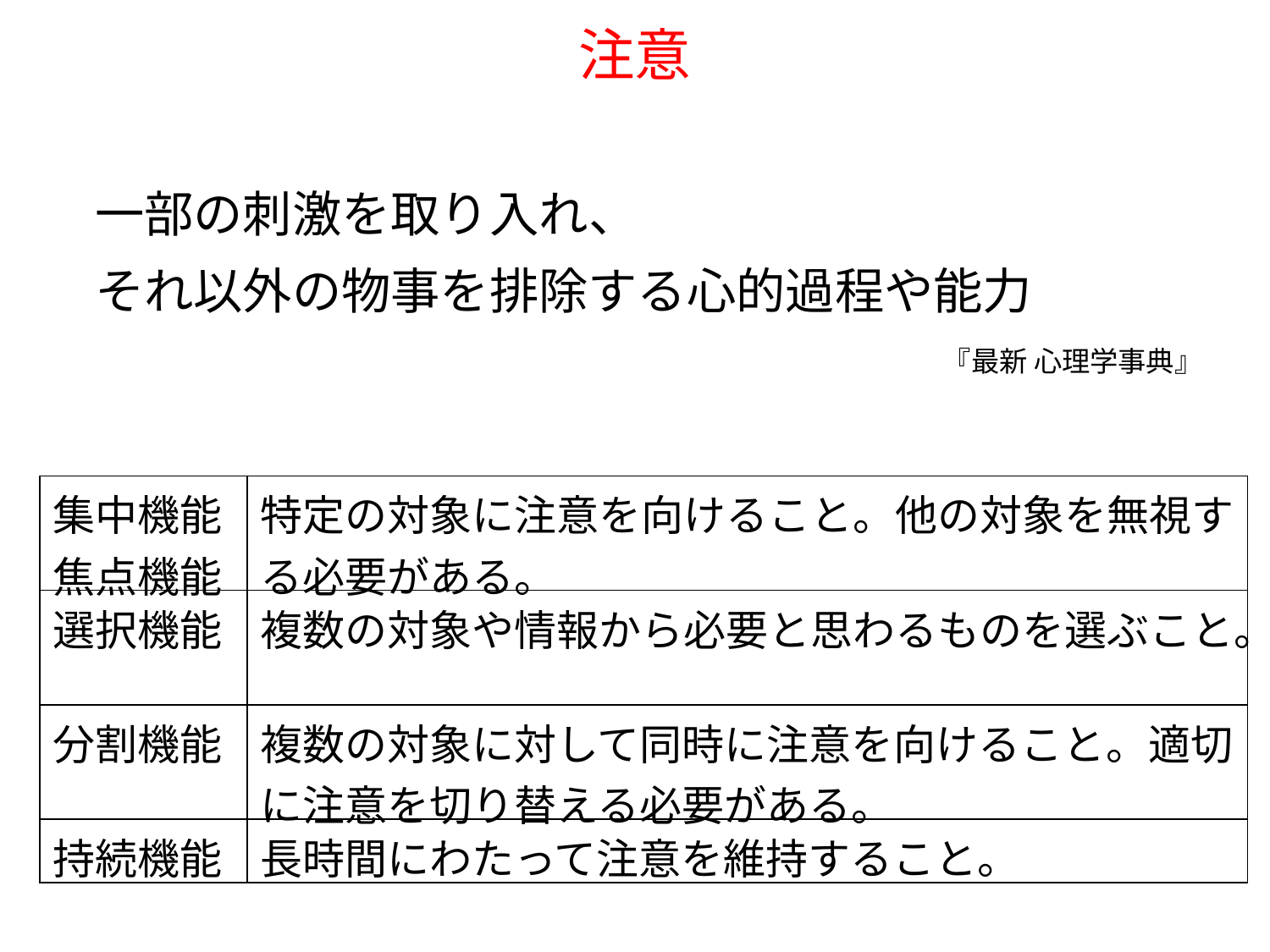

# 注意
一部の刺激を取り入れ、
それ以外の物事を排除する心的過程や能力
『最新 心理学事典』
| 集中機能 焦点機能 | 特定の対象に注意を向けること。他の対象を無視する必要がある。 |
| --- | --- |
| 選択機能 | 複数の対象や情報から必要と思わるものを選ぶこと。 |
| 分割機能 | 複数の対象に対して同時に注意を向けること。適切に注意を切り替える必要がある。 |
| 持続機能 | 長時間にわたって注意を維持すること。 |